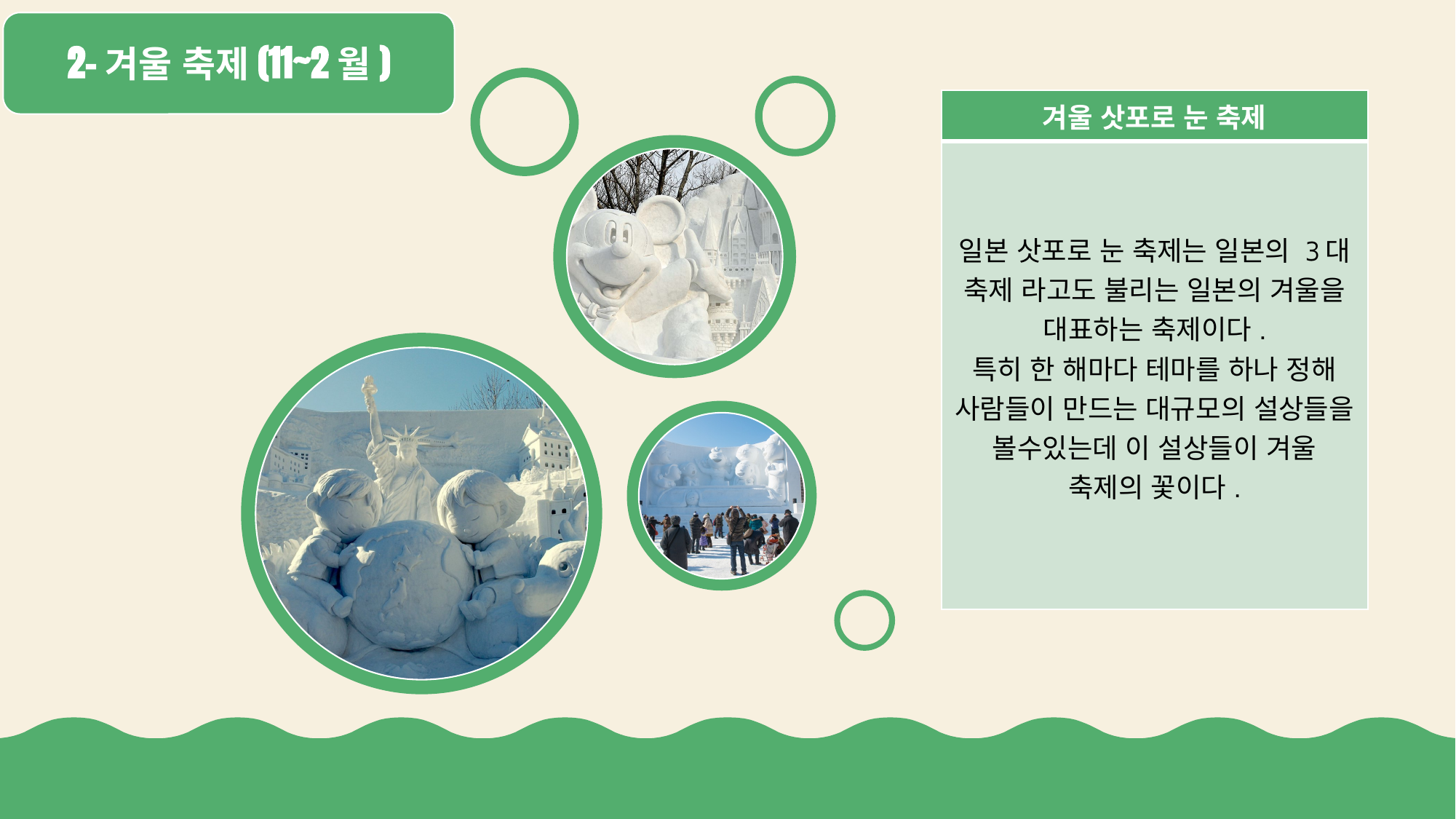

2-겨울 축제(11~2월)

| 겨울 삿포로 눈 축제 |
| --- |
| 일본 삿포로 눈 축제는 일본의 3대 축제 라고도 불리는 일본의 겨울을 대표하는 축제이다. 특히 한 해마다 테마를 하나 정해 사람들이 만드는 대규모의 설상들을 볼수있는데 이 설상들이 겨울 축제의 꽃이다. |